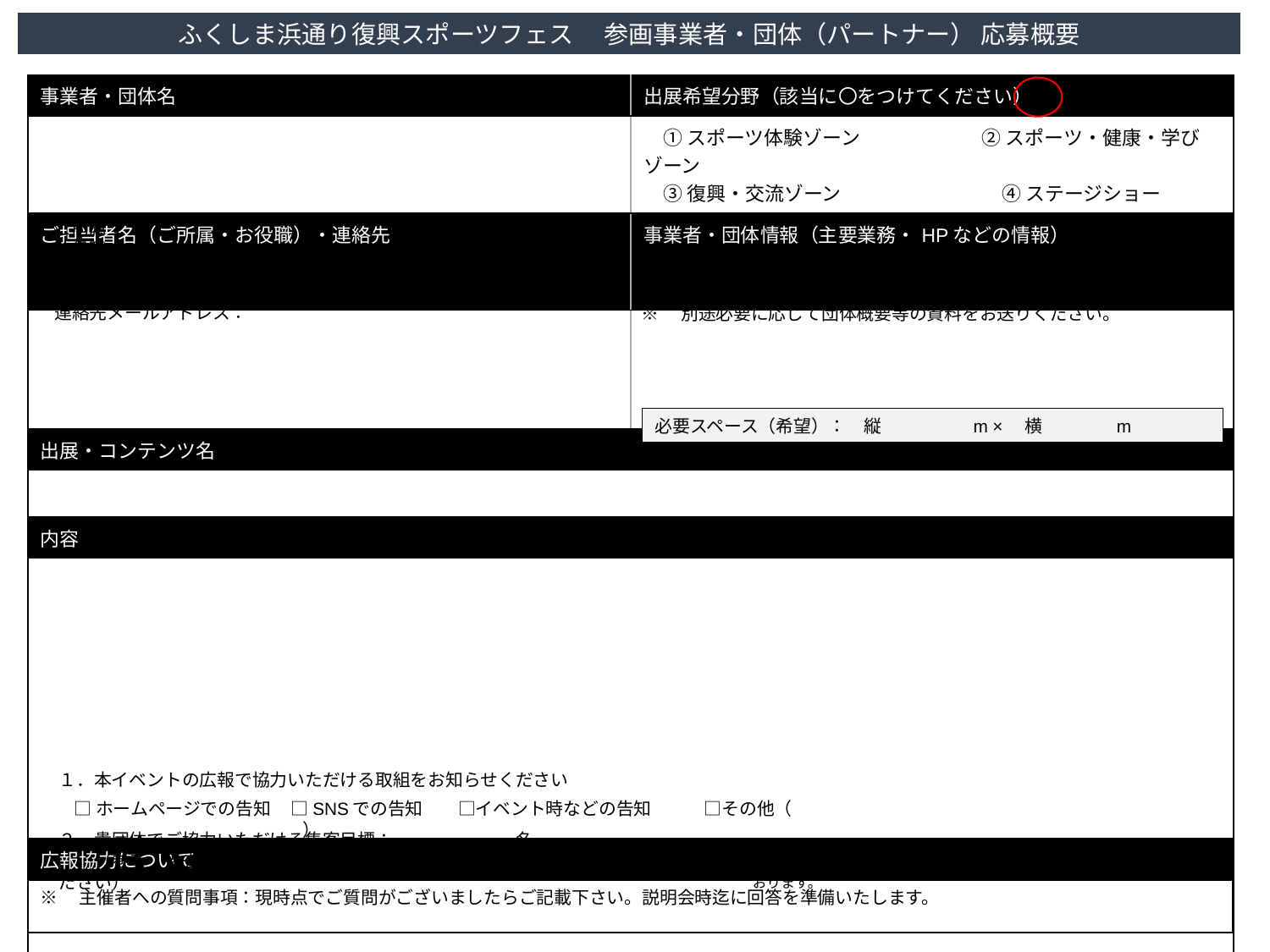

ふくしま浜通り復興スポーツフェス　 参画事業者・団体（パートナー） 応募概要
| 事業者・団体名 | 出展希望分野（該当に〇をつけてください） |
| --- | --- |
|  | ① スポーツ体験ゾーン　　　　　　 ② スポーツ・健康・学びゾーン　　　　 　③ 復興・交流ゾーン 　　　　　　　　④ ステージショー |
| ご担当者名（ご所属・お役職）・連絡先 | 事業者・団体情報（主要業務・HPなどの情報） |
|  |  |
| 出展・コンテンツ名 |  |
|  |  |
| 内容 |  |
|  |  |
| 広報協力について |  |
|  |  |

ご所属：
お役職：
氏名（ふりがな）：　　　　　　　　　（　　　　　　　　　　　）
連絡先電話番号：　　　－　　　　　－
連絡先メールアドレス：
※　別途必要に応じて団体概要等の資料をお送りください。
必要スペース（希望）：　縦　　　　　m ×　横　　　　m
１．本イベントの広報で協力いただける取組をお知らせください
□ホームページでの告知     □SNSでの告知　　□イベント時などの告知　　　□その他（　　　　　　　　　　　　　　　　　　　　　　　　　　　　　　　　　　　　　）
２．貴団体でご協力いただける集客目標：　　　　　　　名
　　（参考：過去の集客実績　　　　　　　　名 実績があれば参考としてご記入ください）
※本イベントは参画（出展）をいただく皆様と作り上げていきます。皆様からも積極的なお声掛けをいただき、集客のご協力をいただければと考えております。
※　主催者への質問事項：現時点でご質問がございましたらご記載下さい。説明会時迄に回答を準備いたします。